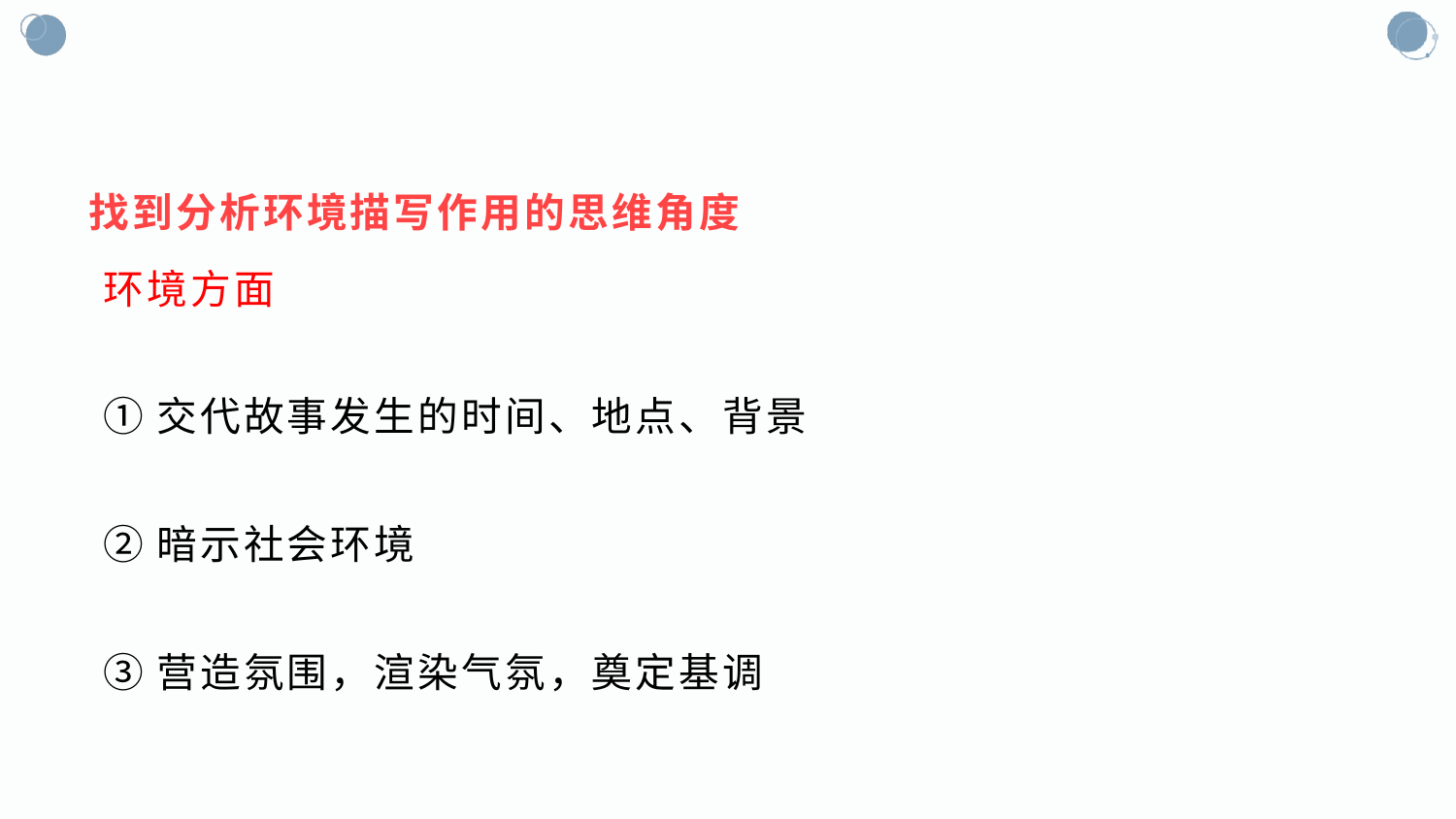

# 找到分析环境描写作用的思维角度
环境方面

①交代故事发生的时间、地点、背景

②暗示社会环境

③营造氛围，渲染气氛，奠定基调